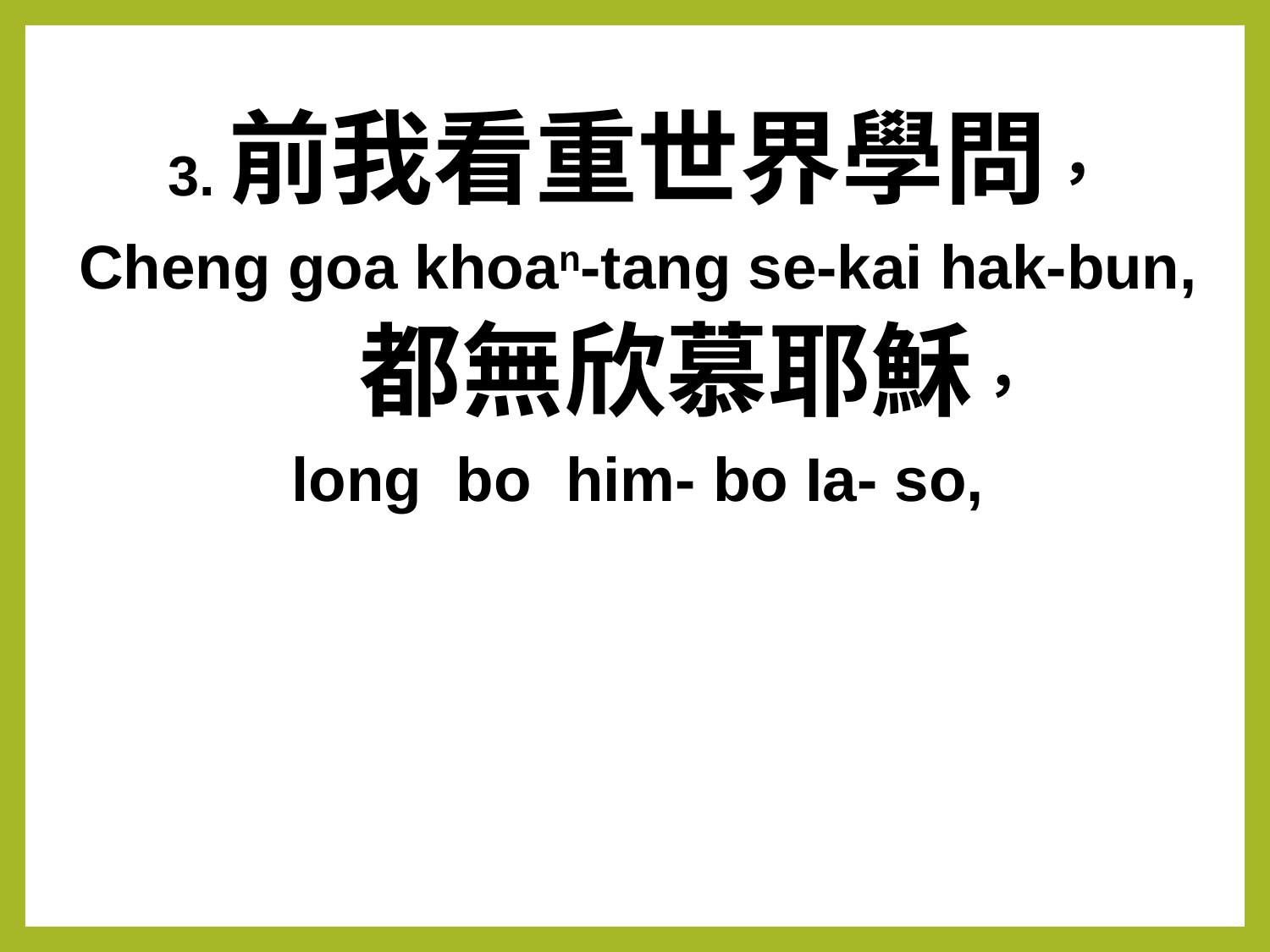

3.前我看重世界學問，
Cheng goa khoan-tang se-kai hak-bun,
    都無欣慕耶穌，
long  bo  him- bo Ia- so,